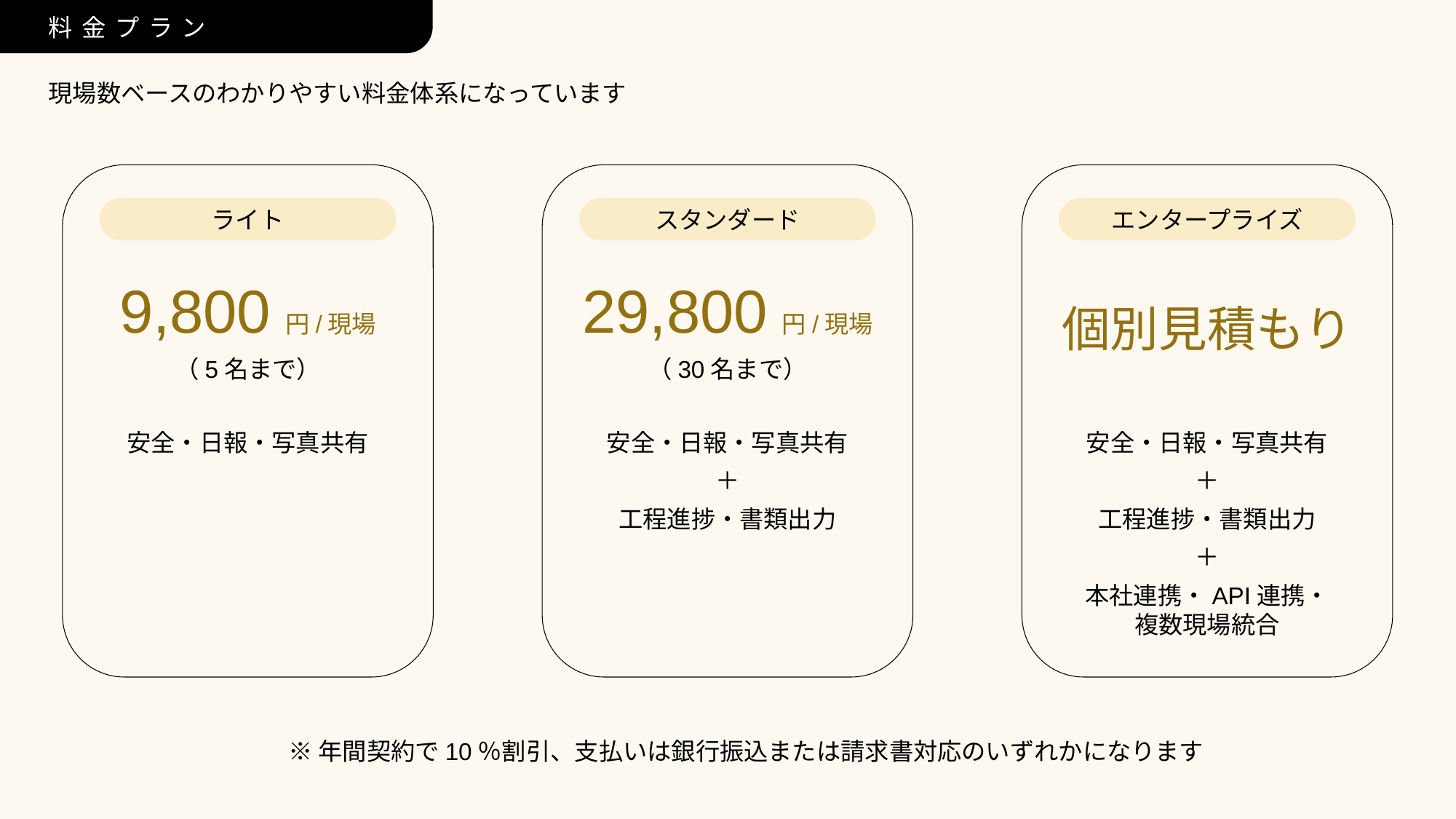

料金プラン
現場数ベースのわかりやすい料金体系になっています

ライト
9,800円/現場
（5名まで）
安全・日報・写真共有

スタンダード
29,800円/現場
（30名まで）
安全・日報・写真共有
＋
工程進捗・書類出力

エンタープライズ
個別見積もり
安全・日報・写真共有
＋
工程進捗・書類出力
＋
本社連携・API連携・
複数現場統合
※年間契約で10％割引、支払いは銀行振込または請求書対応のいずれかになります